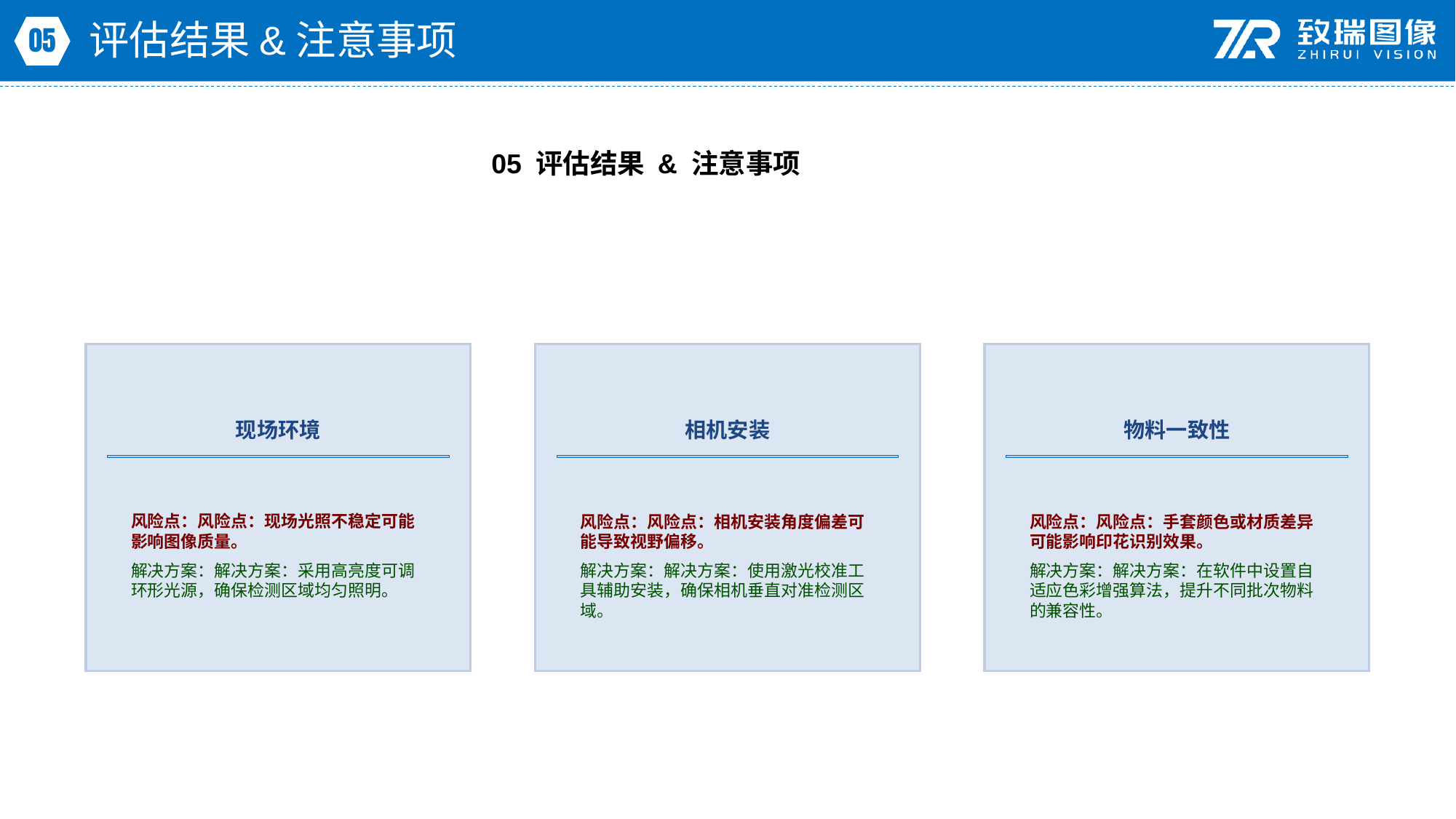

评估结果&注意事项
05

05 评估结果 & 注意事项

现场环境

相机安装

物料一致性

风险点：风险点：现场光照不稳定可能影响图像质量。
解决方案：解决方案：采用高亮度可调环形光源，确保检测区域均匀照明。

风险点：风险点：相机安装角度偏差可能导致视野偏移。
解决方案：解决方案：使用激光校准工具辅助安装，确保相机垂直对准检测区域。

风险点：风险点：手套颜色或材质差异可能影响印花识别效果。
解决方案：解决方案：在软件中设置自适应色彩增强算法，提升不同批次物料的兼容性。